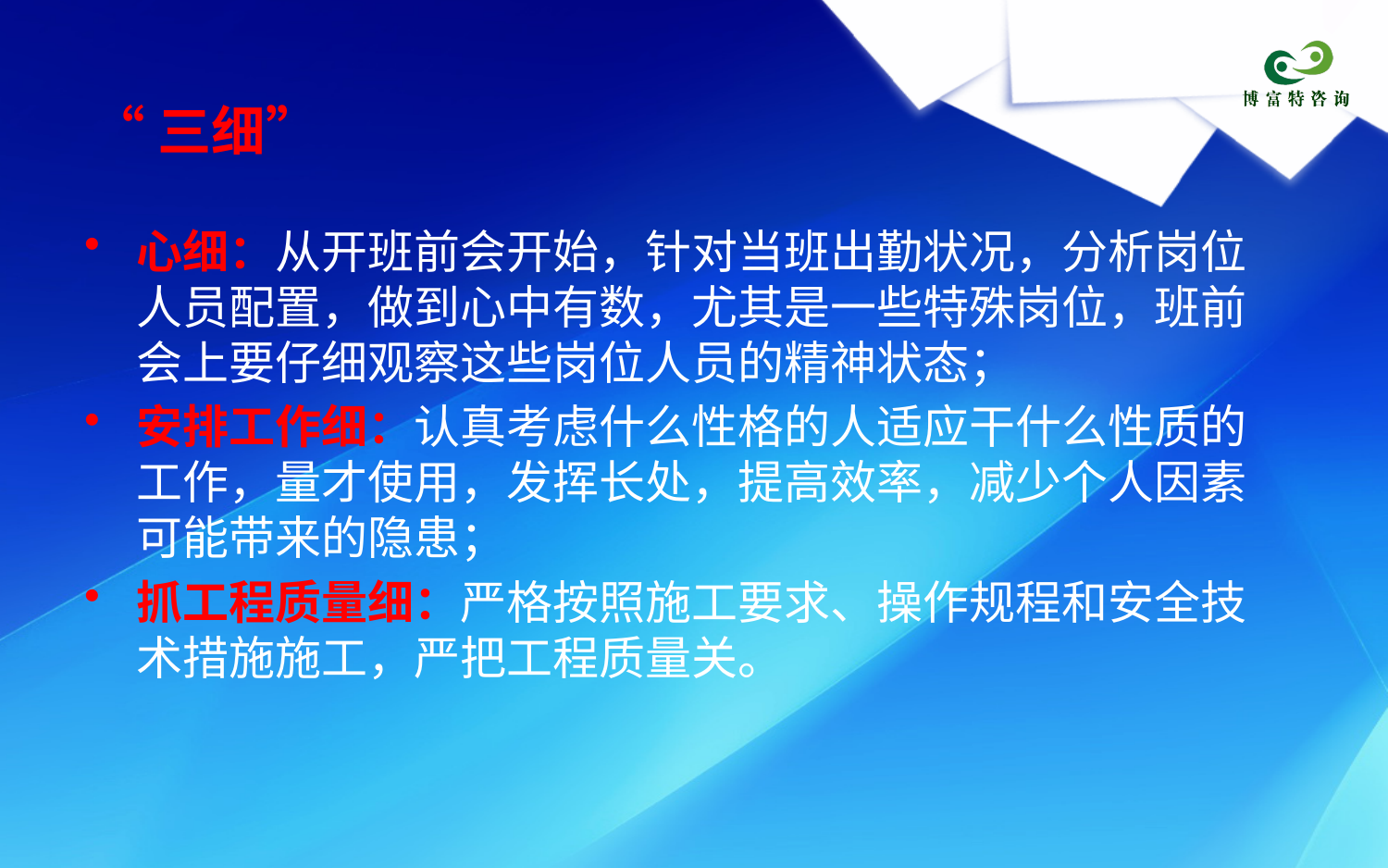

“三细”
心细：从开班前会开始，针对当班出勤状况，分析岗位人员配置，做到心中有数，尤其是一些特殊岗位，班前会上要仔细观察这些岗位人员的精神状态；
安排工作细：认真考虑什么性格的人适应干什么性质的工作，量才使用，发挥长处，提高效率，减少个人因素可能带来的隐患；
抓工程质量细：严格按照施工要求、操作规程和安全技术措施施工，严把工程质量关。